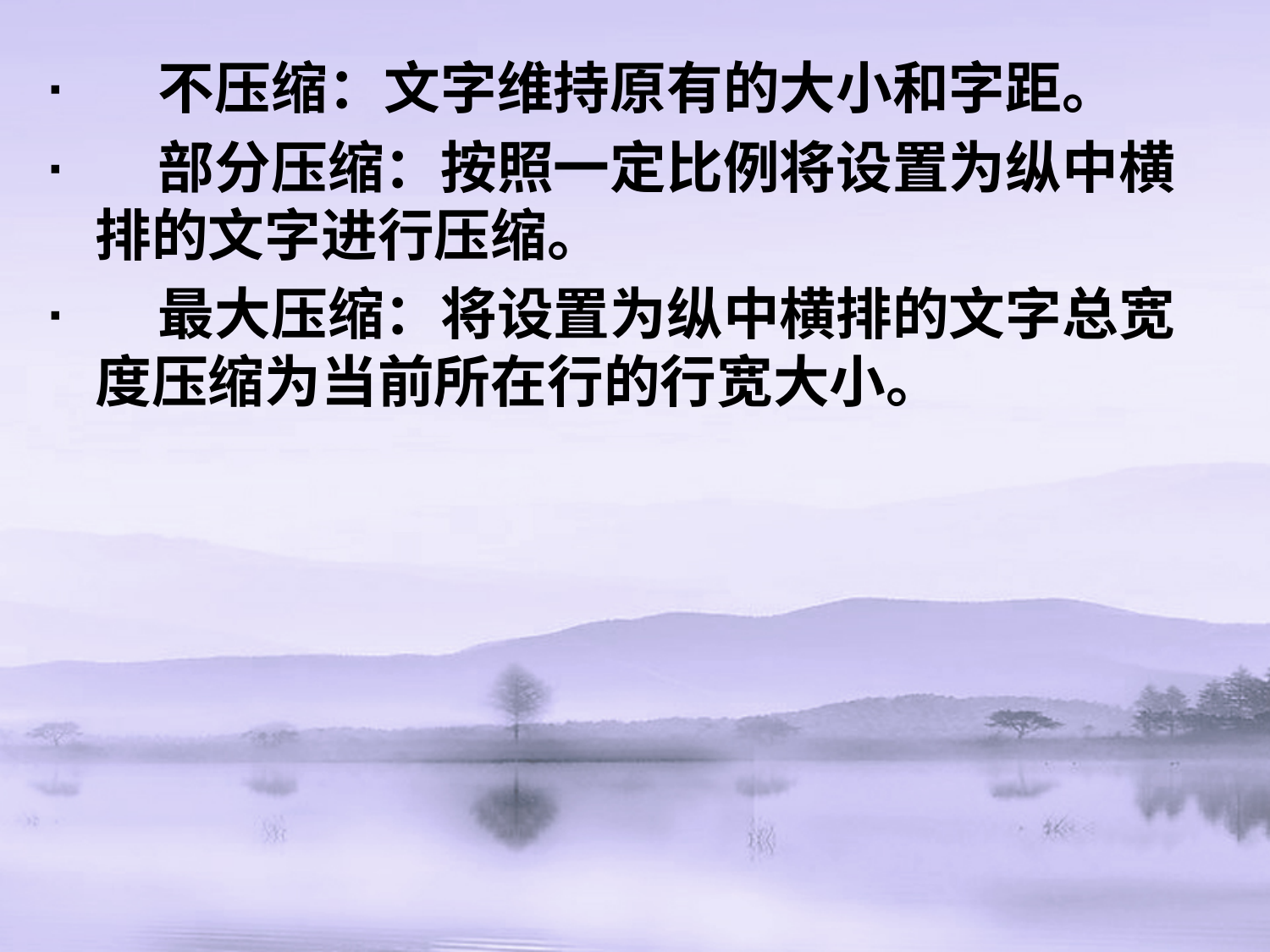

·     不压缩：文字维持原有的大小和字距。
·     部分压缩：按照一定比例将设置为纵中横排的文字进行压缩。
·     最大压缩：将设置为纵中横排的文字总宽度压缩为当前所在行的行宽大小。